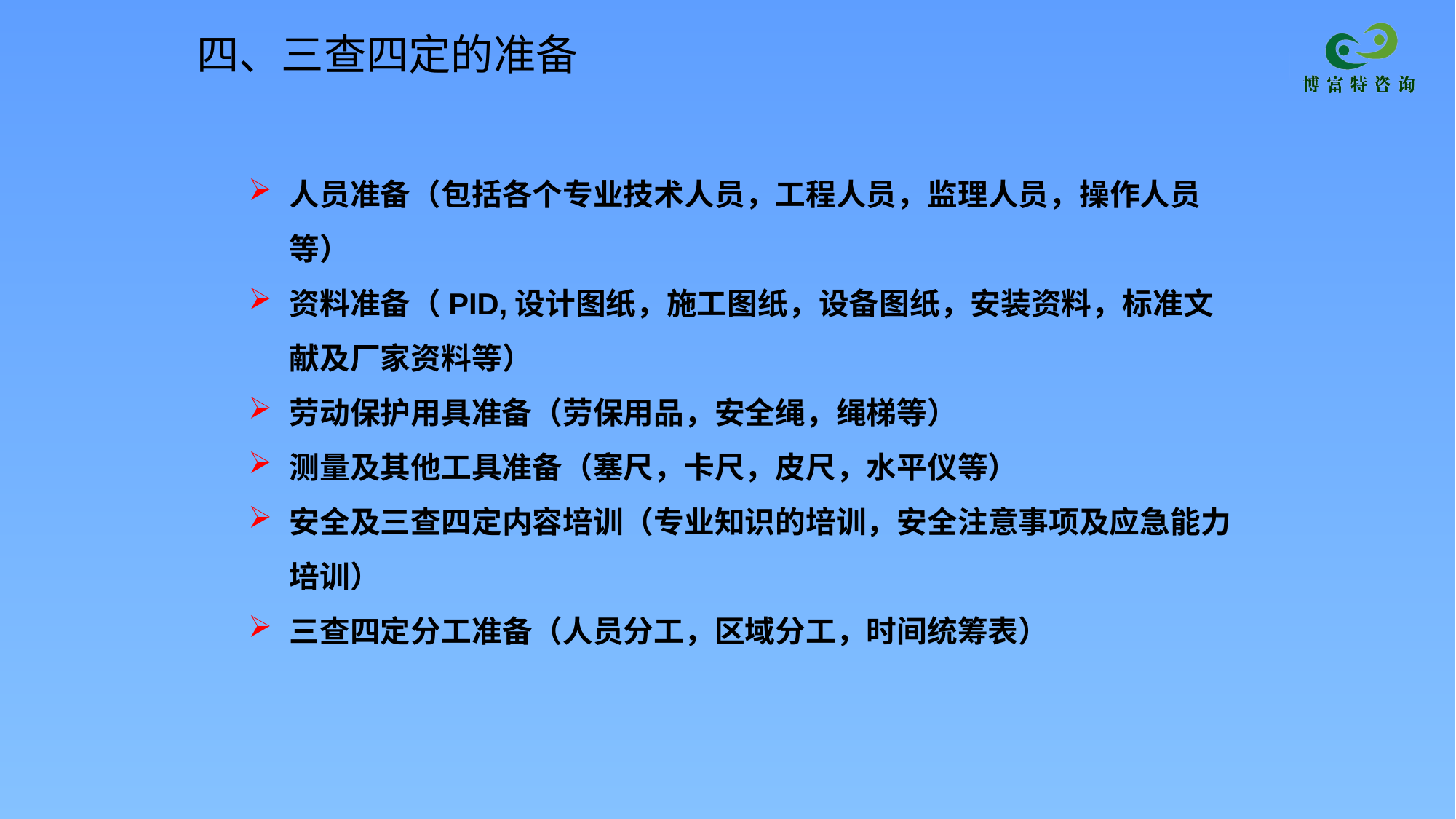

四、三查四定的准备
人员准备（包括各个专业技术人员，工程人员，监理人员，操作人员等）
资料准备（PID,设计图纸，施工图纸，设备图纸，安装资料，标准文献及厂家资料等）
劳动保护用具准备（劳保用品，安全绳，绳梯等）
测量及其他工具准备（塞尺，卡尺，皮尺，水平仪等）
安全及三查四定内容培训（专业知识的培训，安全注意事项及应急能力培训）
三查四定分工准备（人员分工，区域分工，时间统筹表）